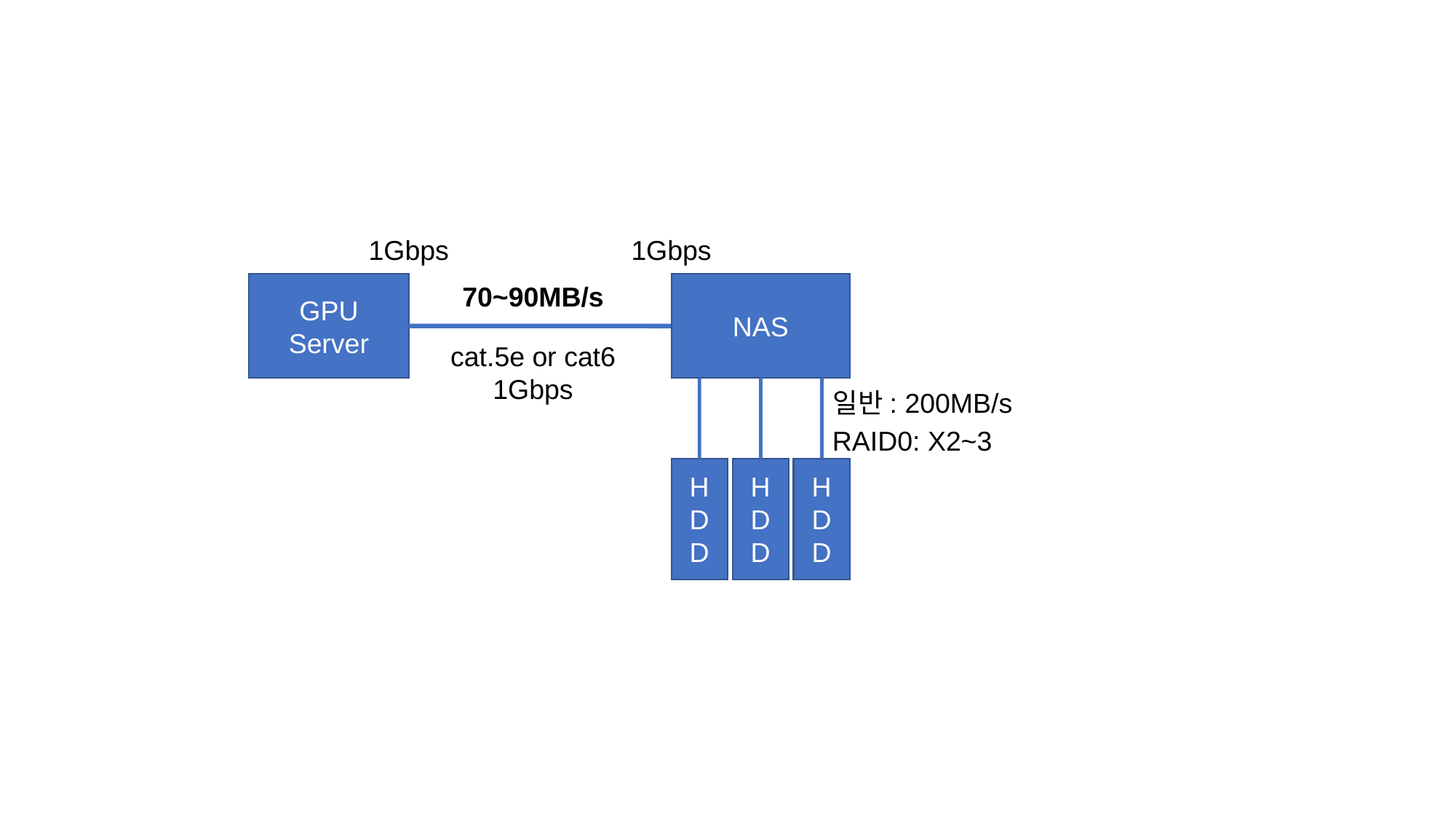

1Gbps
1Gbps
GPU Server
NAS
70~90MB/s
cat.5e or cat6
1Gbps
일반: 200MB/s
RAID0: X2~3
HDD
HDD
HDD